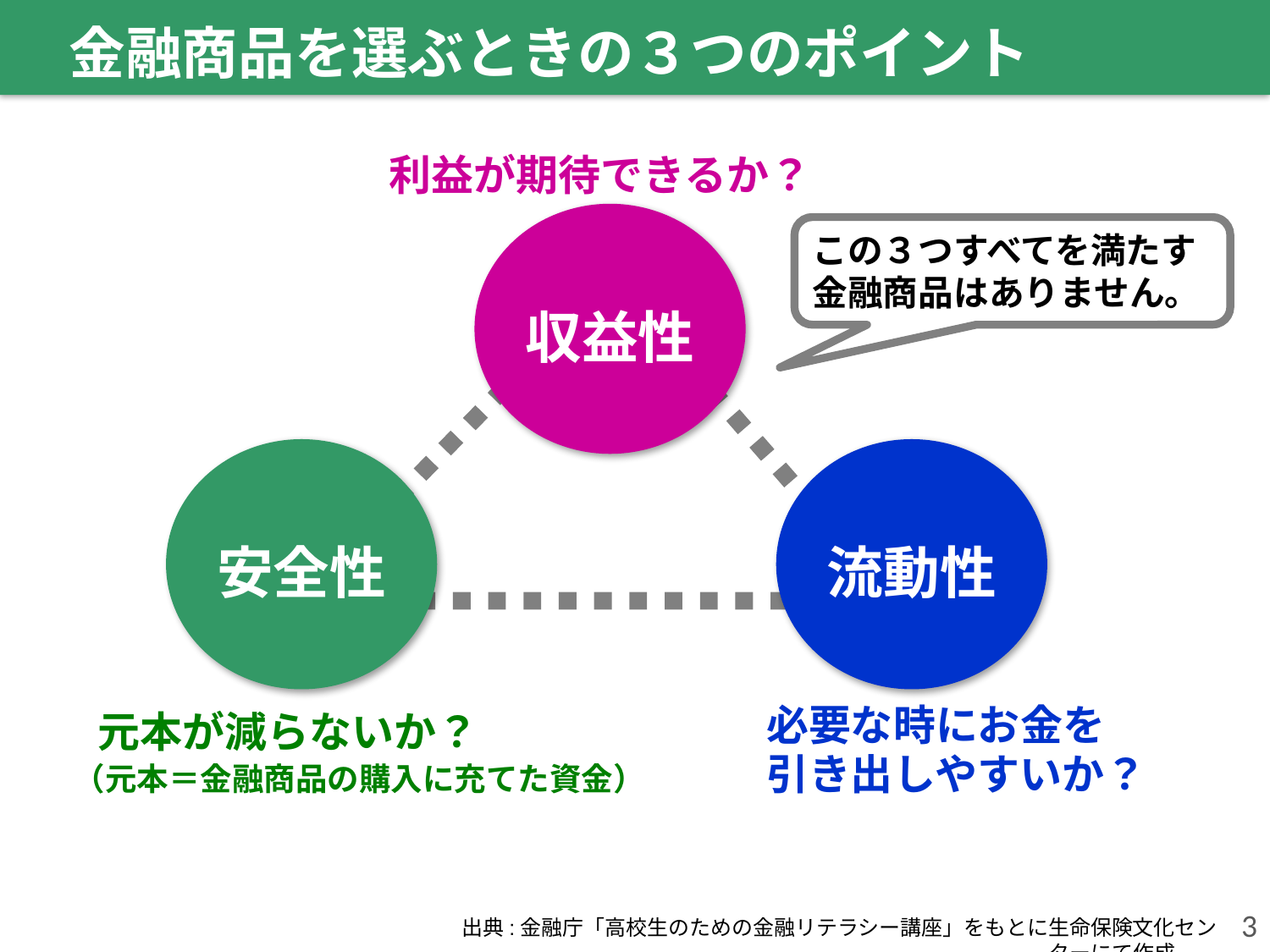

金融商品を選ぶときの３つのポイント
利益が期待できるか？
収益性

安全性
流動性
この３つすべてを満たす金融商品はありません。
必要な時にお金を
引き出しやすいか？
元本が減らないか？
（元本＝金融商品の購入に充てた資金）
3
出典:金融庁「高校生のための金融リテラシー講座」をもとに生命保険文化センターにて作成